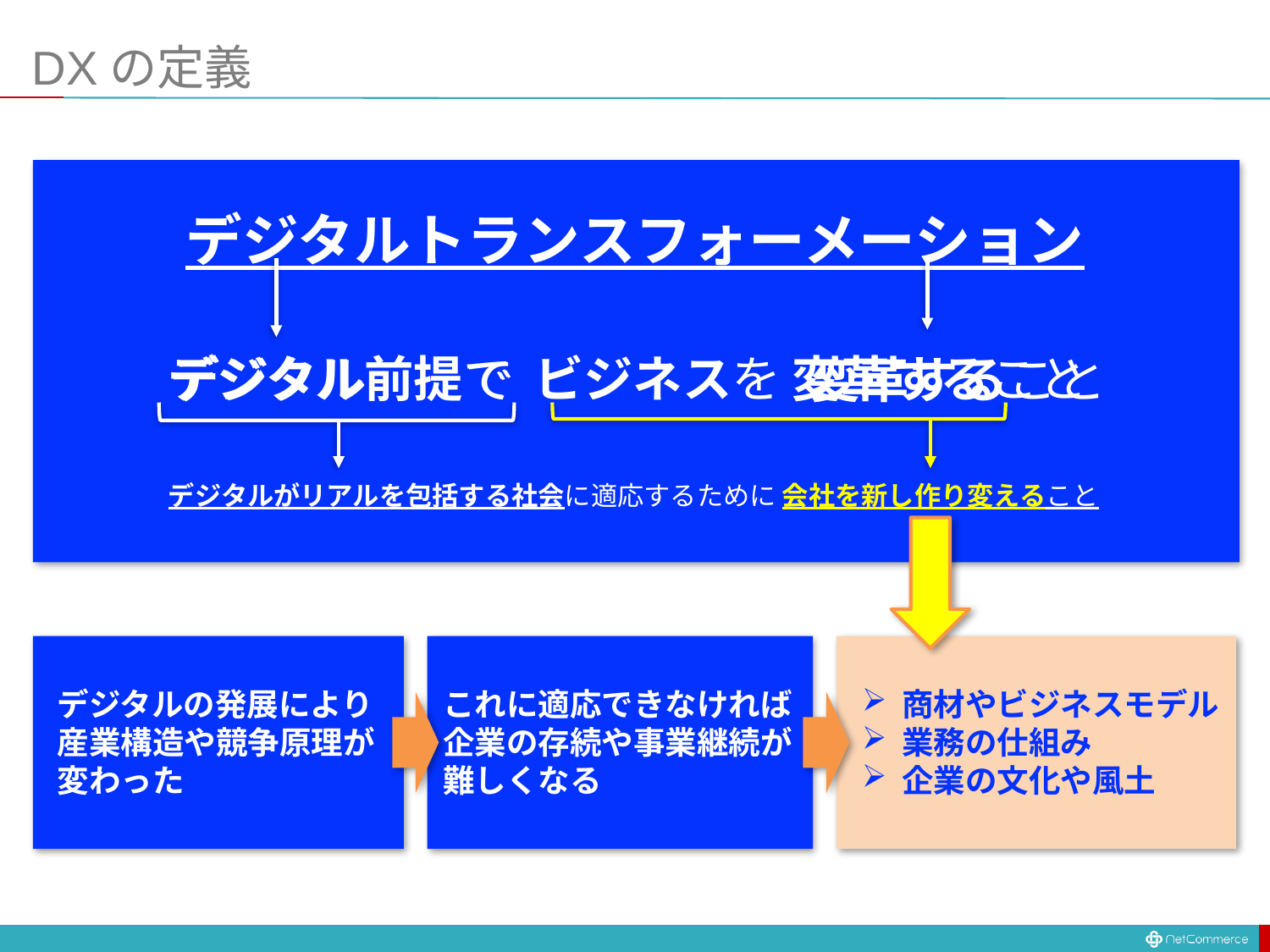

# DXの定義

デジタルトランスフォーメーション
デジタル　　で　　　　　　変革すること
デジタル前提で  ビジネスを 変革すること

デジタルがリアルを包括する社会に適応するために 会社を新し作り変えること

商材やビジネスモデル
業務の仕組み
企業の文化や風土

デジタルの発展により
産業構造や競争原理が
変わった

これに適応できなければ
企業の存続や事業継続が
難しくなる